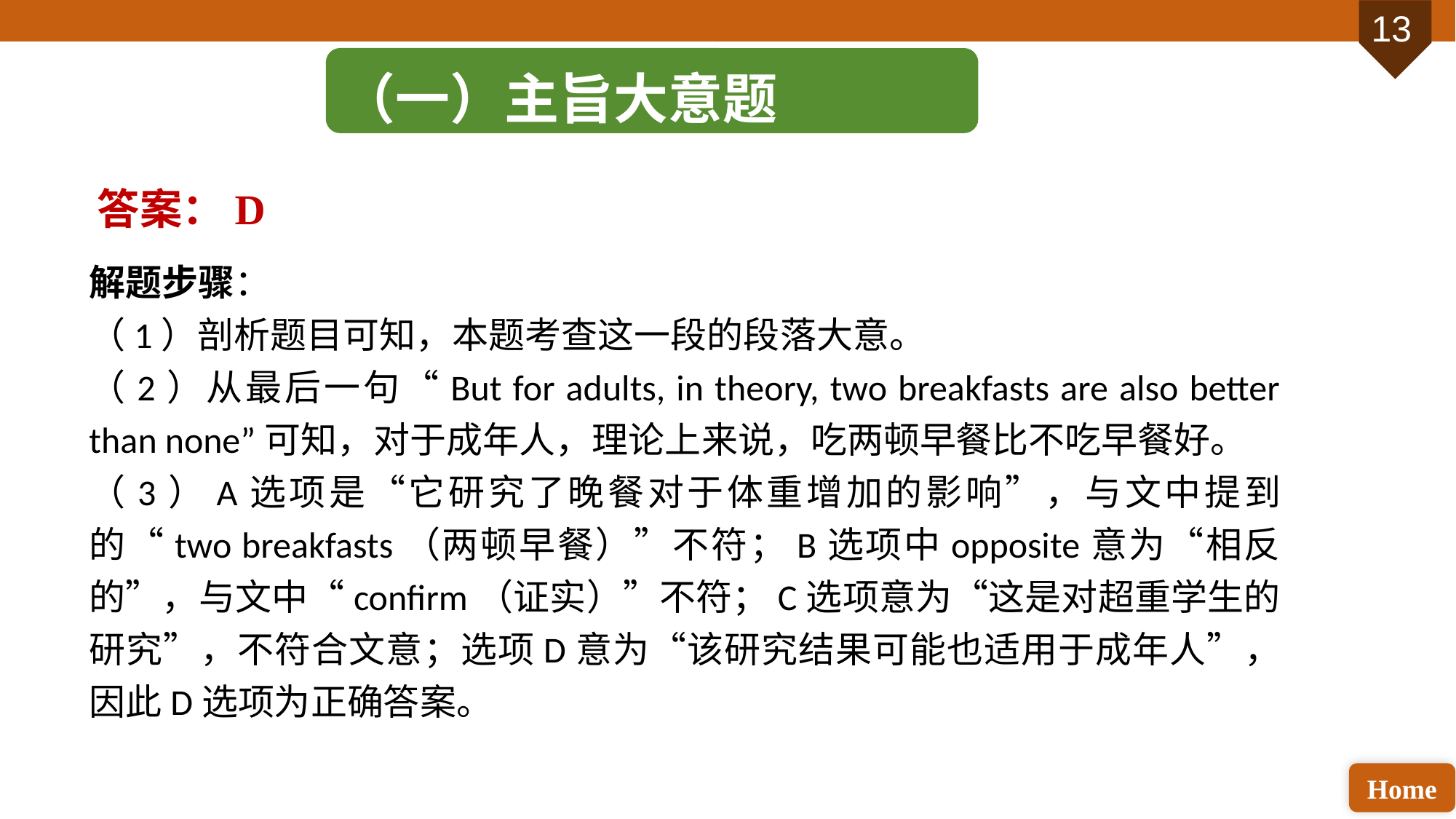

（一）主旨大意题
答案：D
解题步骤：
（1）剖析题目可知，本题考查这一段的段落大意。
（2）从最后一句“But for adults, in theory, two breakfasts are also better than none”可知，对于成年人，理论上来说，吃两顿早餐比不吃早餐好。
（3）A选项是“它研究了晚餐对于体重增加的影响”，与文中提到的“two breakfasts（两顿早餐）”不符；B选项中opposite意为“相反的”，与文中“confirm（证实）”不符；C选项意为“这是对超重学生的研究”，不符合文意；选项D意为“该研究结果可能也适用于成年人”，因此D选项为正确答案。